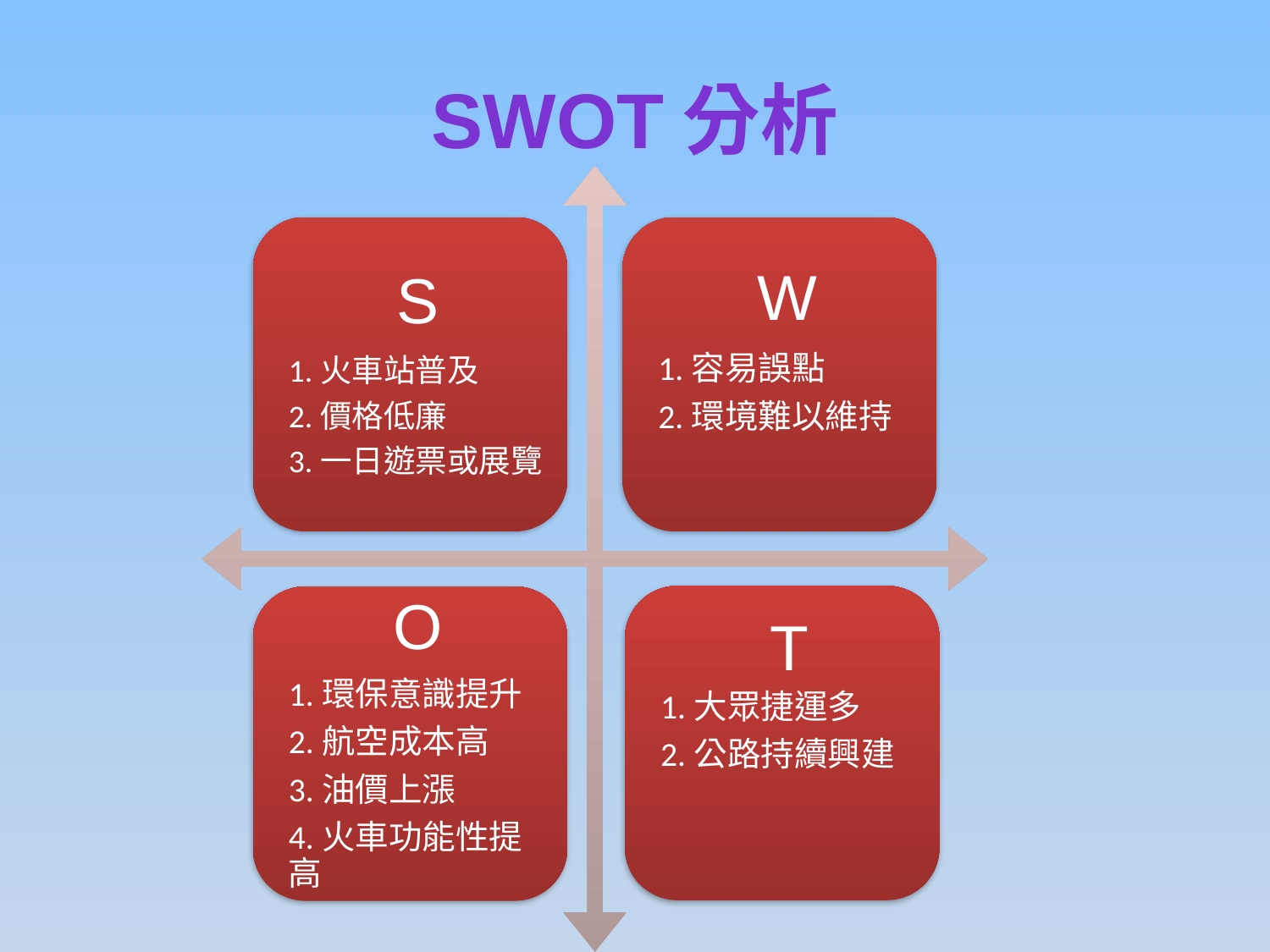

# SWOT分析
S
1.火車站普及
2.價格低廉
3.一日遊票或展覽
W
1.容易誤點
2.環境難以維持

O
1.環保意識提升
2.航空成本高
3.油價上漲
4.火車功能性提高
T
1.大眾捷運多
2.公路持續興建